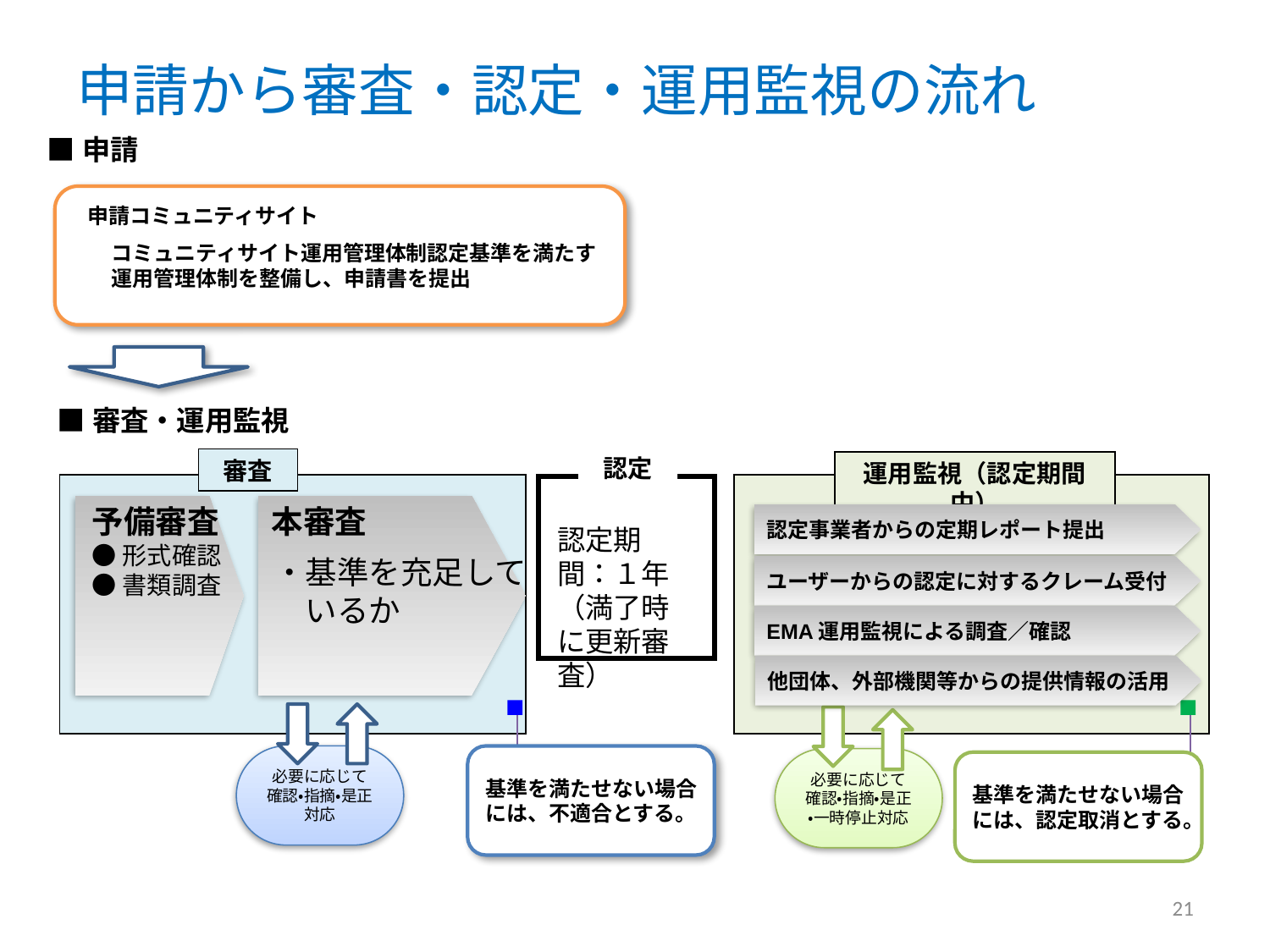

# 申請から審査・認定・運用監視の流れ
■申請

申請コミュニティサイト

コミュニティサイト運用管理体制認定基準を満たす
運用管理体制を整備し、申請書を提出

■審査・運用監視
認定
審査
運用監視（認定期間中）

予備審査
●形式確認
●書類調査
本審査

認定事業者からの定期レポート提出
認定期間：１年
（満了時に更新審査）
・基準を充足して
　いるか
ユーザーからの認定に対するクレーム受付
EMA運用監視による調査／確認
他団体、外部機関等からの提供情報の活用

必要に応じて
確認・指摘・是正
対応
基準を満たせない場合
には、不適合とする。
必要に応じて
確認・指摘・是正
・一時停止対応
基準を満たせない場合
には、認定取消とする。
21